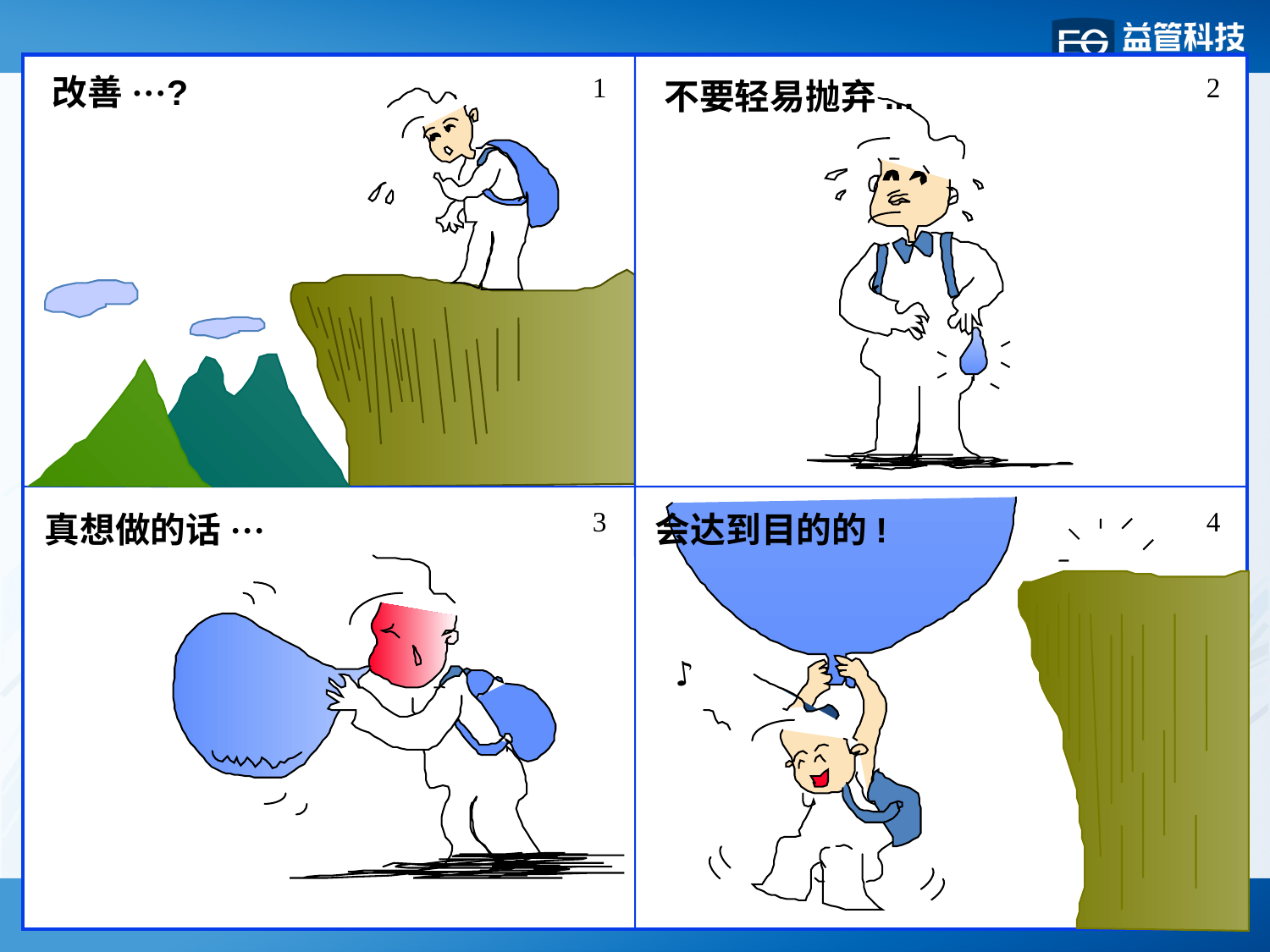

1
2
改善···?
不要轻易抛弃...

3
4

真想做的话···
会达到目的的!

♪